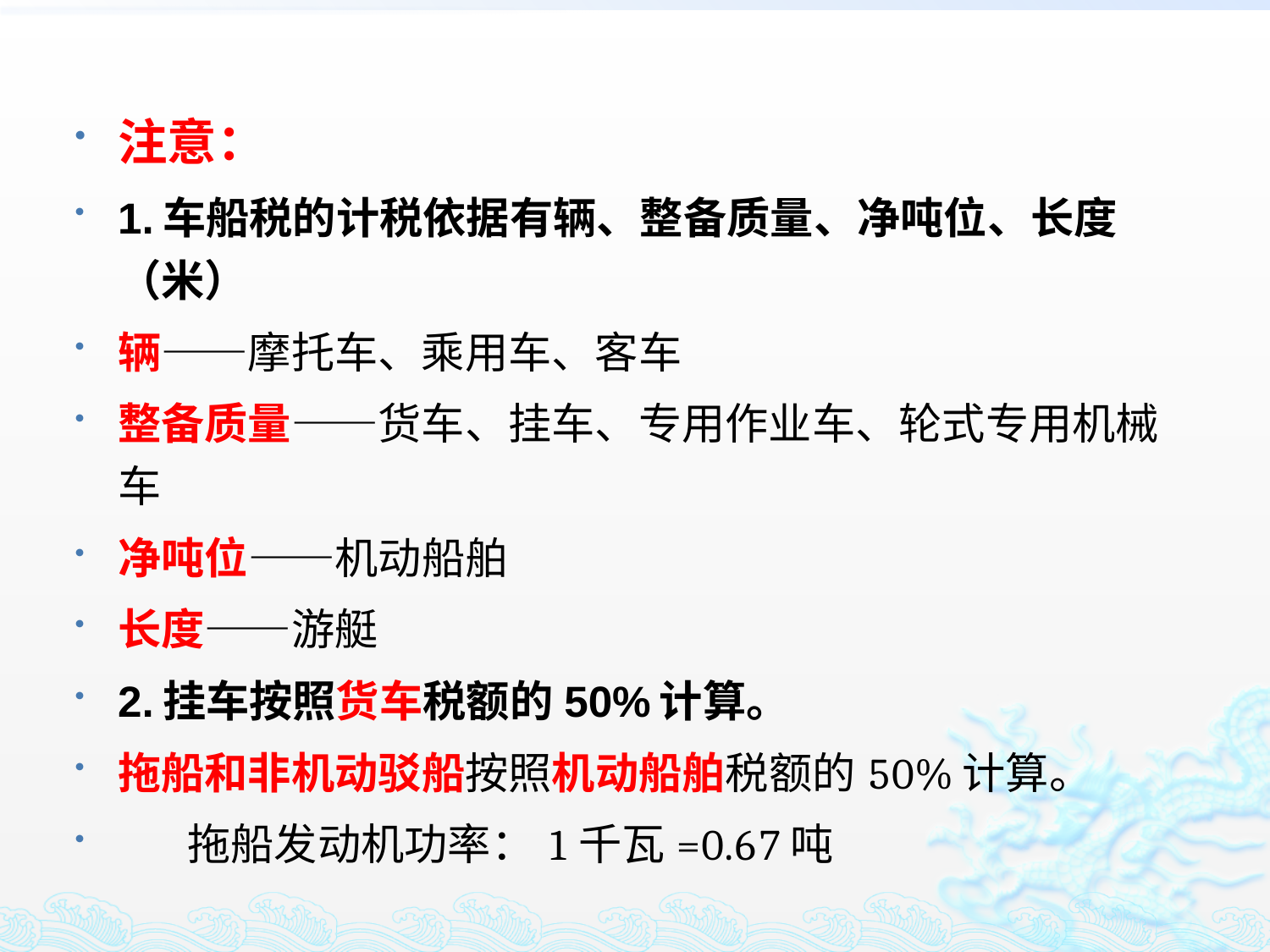

注意：
1.车船税的计税依据有辆、整备质量、净吨位、长度（米）
辆——摩托车、乘用车、客车
整备质量——货车、挂车、专用作业车、轮式专用机械车
净吨位——机动船舶
长度——游艇
2.挂车按照货车税额的50%计算。
拖船和非机动驳船按照机动船舶税额的50%计算。
      拖船发动机功率：1千瓦=0.67吨